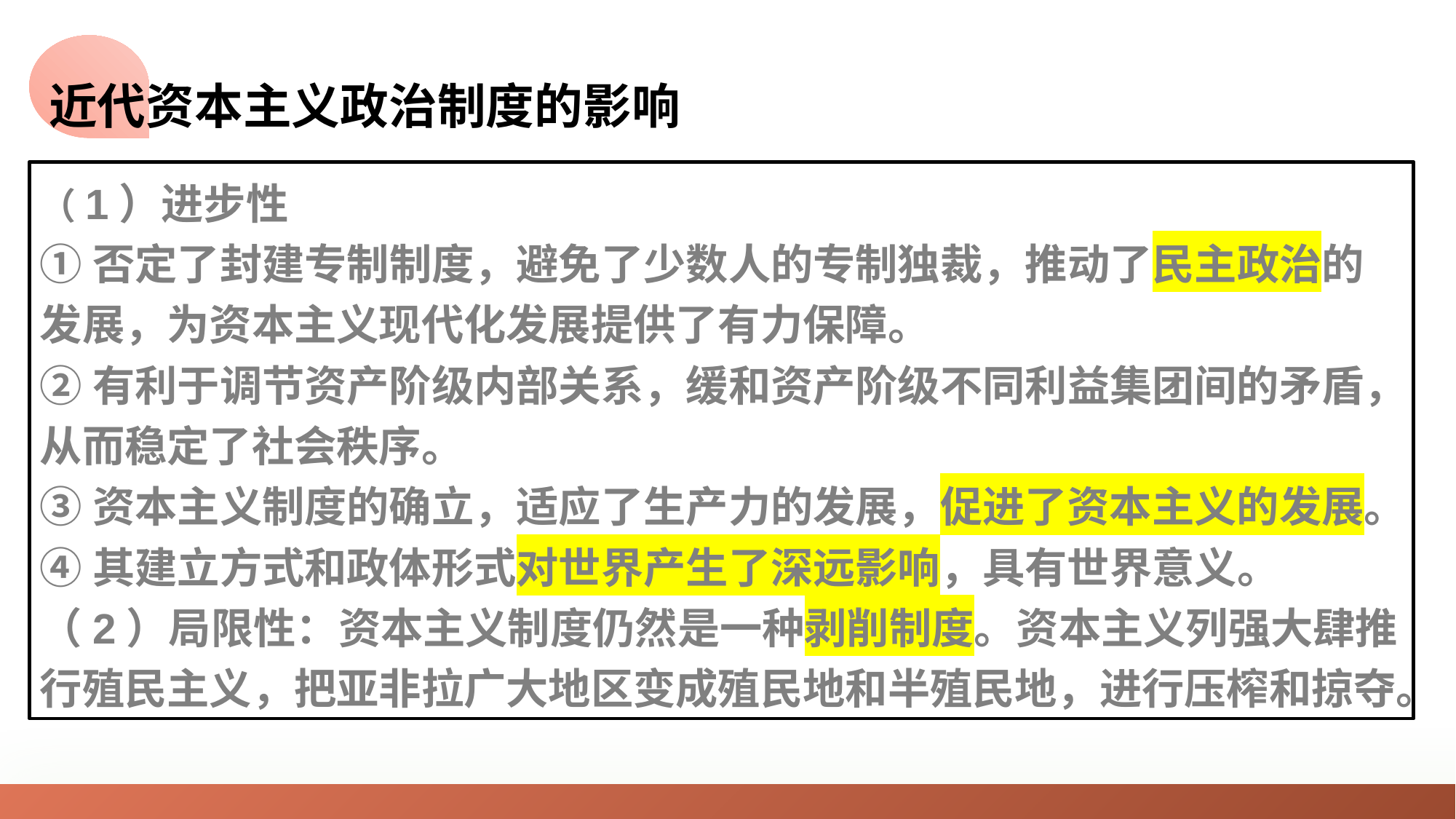

近代资本主义政治制度的影响
（1）进步性
①否定了封建专制制度，避免了少数人的专制独裁，推动了民主政治的发展，为资本主义现代化发展提供了有力保障。
②有利于调节资产阶级内部关系，缓和资产阶级不同利益集团间的矛盾，从而稳定了社会秩序。
③资本主义制度的确立，适应了生产力的发展，促进了资本主义的发展。
④其建立方式和政体形式对世界产生了深远影响，具有世界意义。
（2）局限性：资本主义制度仍然是一种剥削制度。资本主义列强大肆推行殖民主义，把亚非拉广大地区变成殖民地和半殖民地，进行压榨和掠夺。
02
稿定PPT
稿定PPT，海量素材持续更新，上千款模板选择总有一款适合你